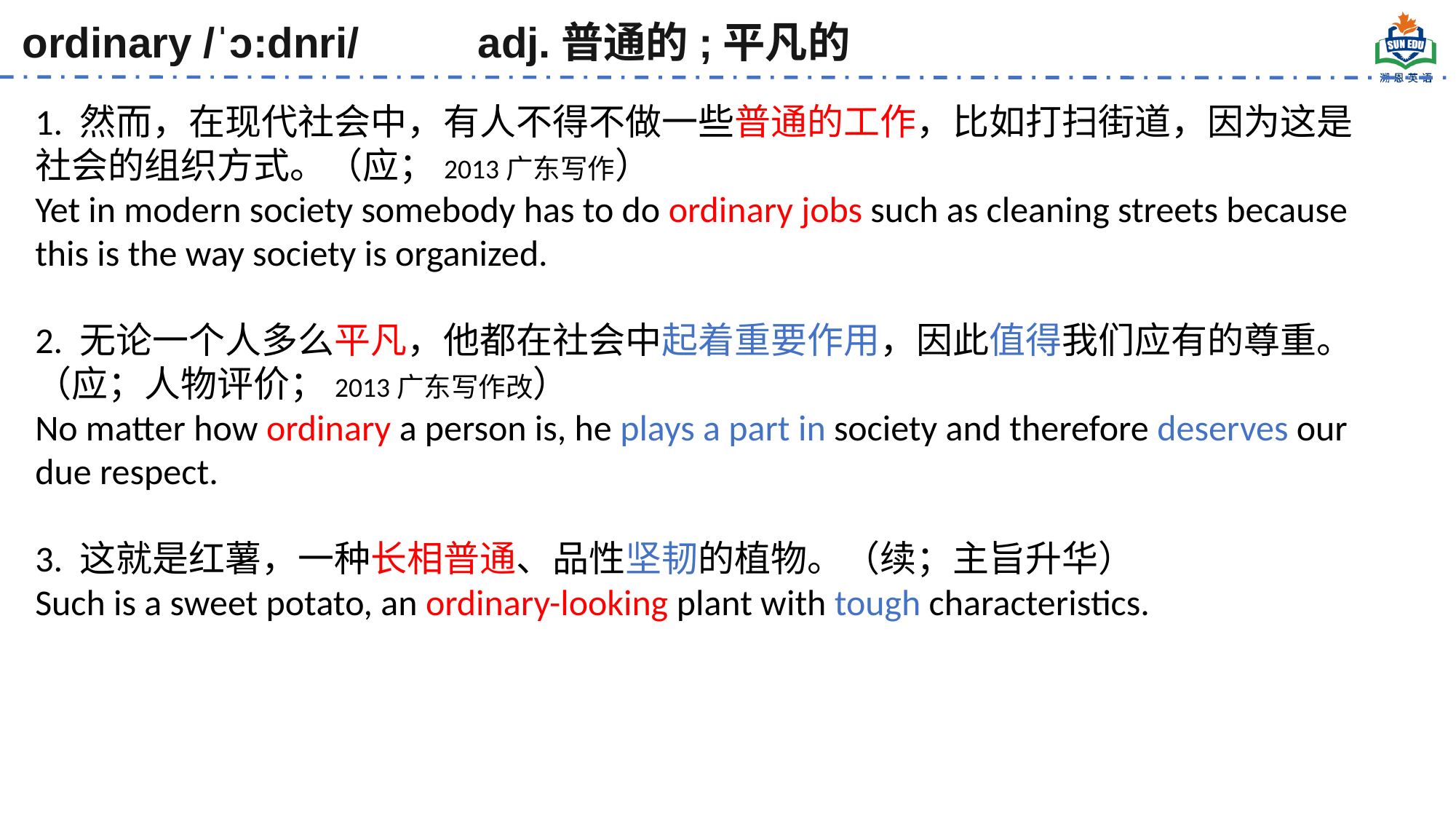

ordinary /ˈɔ:dnri/          adj.普通的;平凡的
1. 然而，在现代社会中，有人不得不做一些普通的工作，比如打扫街道，因为这是社会的组织方式。（应；2013广东写作）
Yet in modern society somebody has to do ordinary jobs such as cleaning streets because this is the way society is organized.

2. 无论一个人多么平凡，他都在社会中起着重要作用，因此值得我们应有的尊重。（应；人物评价；2013广东写作改）
No matter how ordinary a person is, he plays a part in society and therefore deserves our due respect.

3. 这就是红薯，一种长相普通、品性坚韧的植物。（续；主旨升华）
Such is a sweet potato, an ordinary-looking plant with tough characteristics.